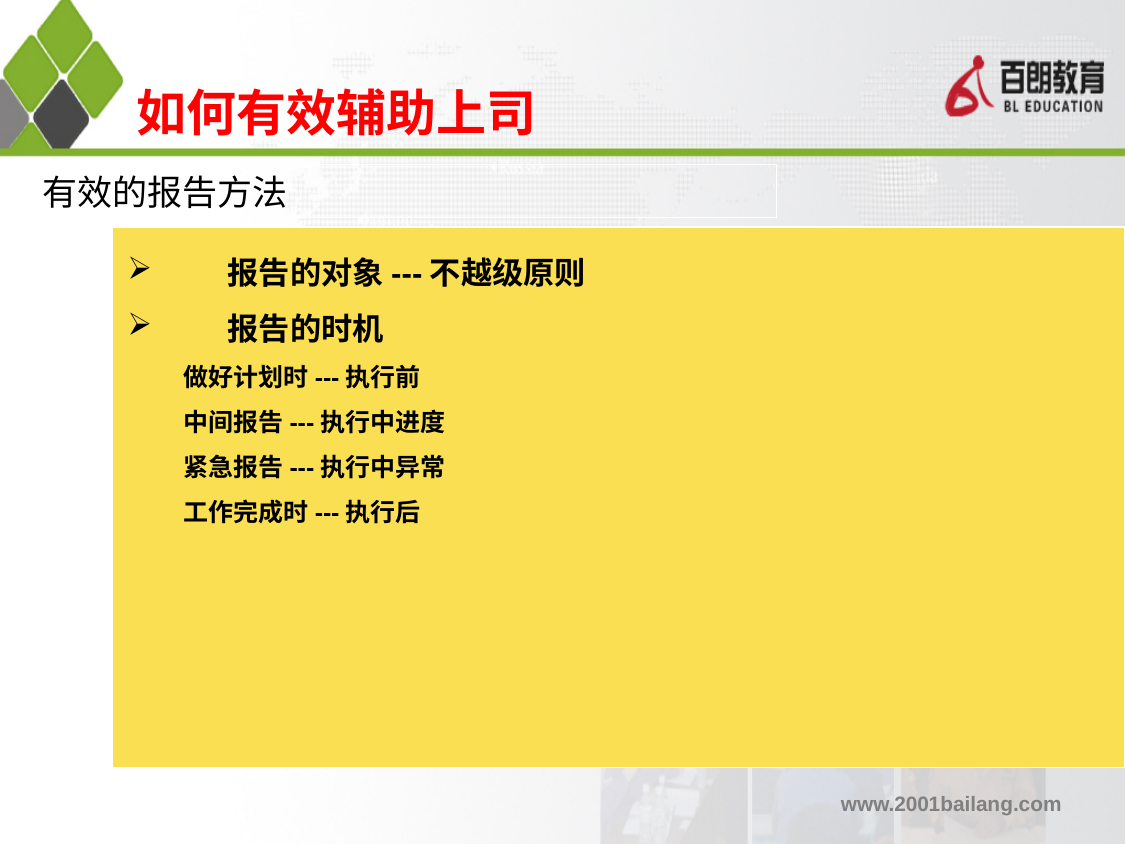

如何有效辅助上司
有效的报告方法
报告的对象---不越级原则
报告的时机
做好计划时---执行前
中间报告---执行中进度
紧急报告---执行中异常
工作完成时---执行后